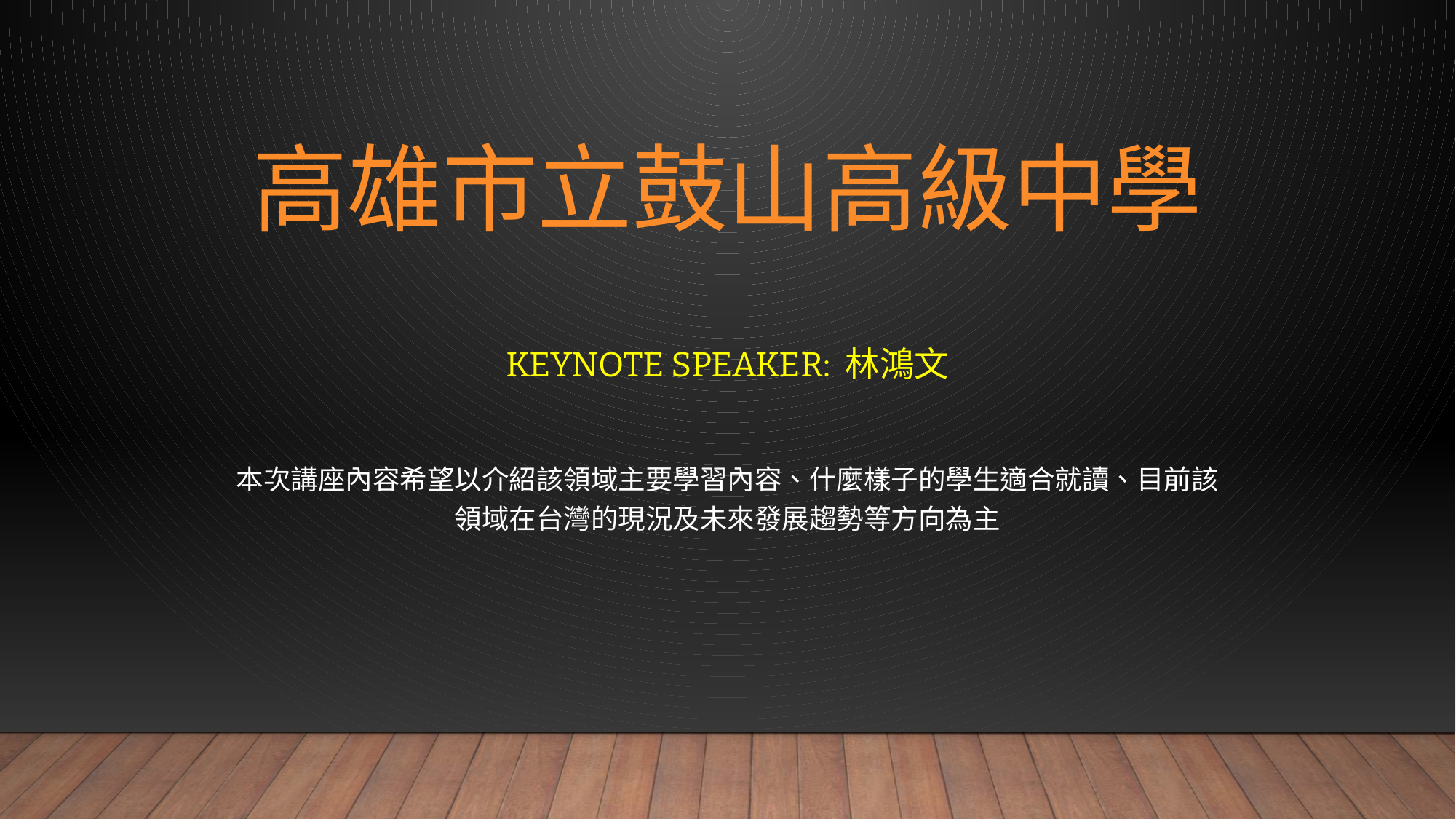

# 高雄市立鼓山高級中學 keynote speaker: 林鴻文
本次講座內容希望以介紹該領域主要學習內容、什麼樣子的學生適合就讀、目前該領域在台灣的現況及未來發展趨勢等方向為主